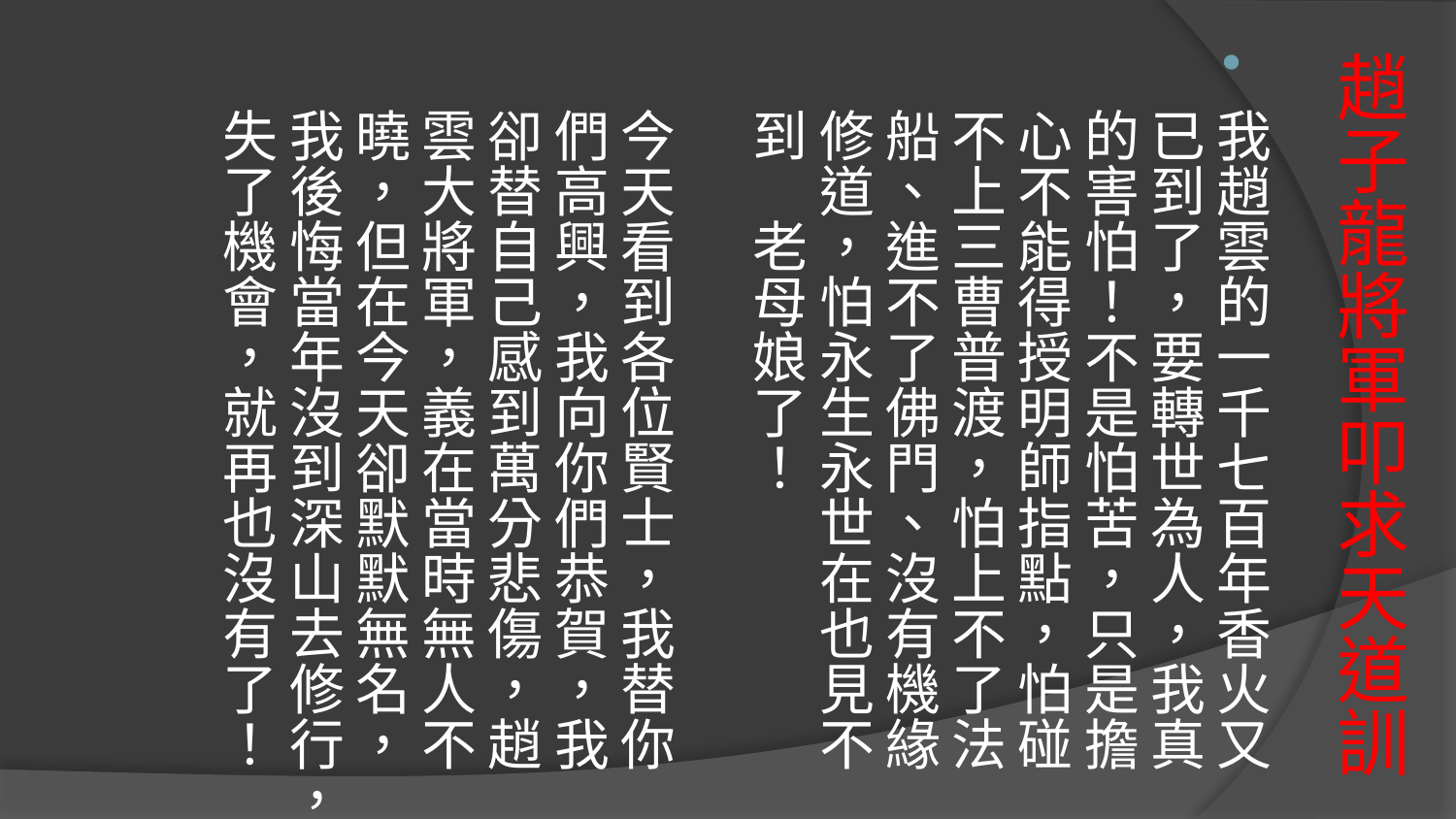

我趙雲的一千七百年香火又已到了，要轉世為人，我真的害怕！不是怕苦，只是擔心不能得授明師指點，怕碰不上三曹普渡，怕上不了法船、進不了佛門、沒有機緣修道，怕永生永世在也見不到　老母娘了！
今天看到各位賢士，我替你們高興，我向你們恭賀，我卻替自己感到萬分悲傷，趙雲大將軍，義在當時無人不曉，但在今天卻默默無名，我後悔當年沒到深山去修行，失了機會，就再也沒有了！

# 趙子龍將軍叩求天道訓